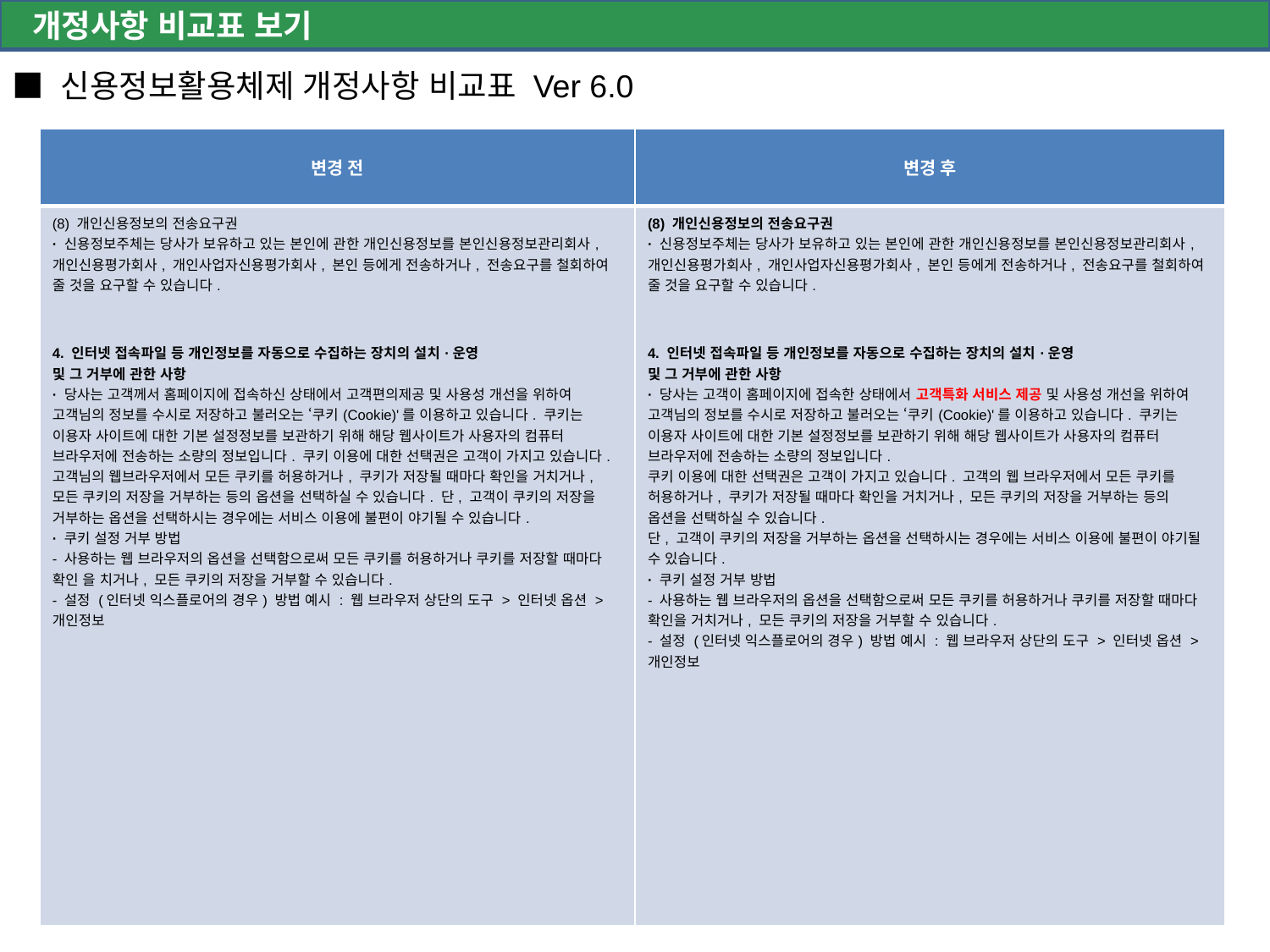

개정사항 비교표 보기
■ 신용정보활용체제 개정사항 비교표 Ver 6.0
| 변경 전 | 변경 후 |
| --- | --- |
| (8) 개인신용정보의 전송요구권 · 신용정보주체는 당사가 보유하고 있는 본인에 관한 개인신용정보를 본인신용정보관리회사, 개인신용평가회사, 개인사업자신용평가회사, 본인 등에게 전송하거나, 전송요구를 철회하여 줄 것을 요구할 수 있습니다. 4. 인터넷 접속파일 등 개인정보를 자동으로 수집하는 장치의 설치·운영 및 그 거부에 관한 사항 · 당사는 고객께서 홈페이지에 접속하신 상태에서 고객편의제공 및 사용성 개선을 위하여 고객님의 정보를 수시로 저장하고 불러오는 ‘쿠키(Cookie)'를 이용하고 있습니다. 쿠키는 이용자 사이트에 대한 기본 설정정보를 보관하기 위해 해당 웹사이트가 사용자의 컴퓨터 브라우저에 전송하는 소량의 정보입니다. 쿠키 이용에 대한 선택권은 고객이 가지고 있습니다. 고객님의 웹브라우저에서 모든 쿠키를 허용하거나, 쿠키가 저장될 때마다 확인을 거치거나, 모든 쿠키의 저장을 거부하는 등의 옵션을 선택하실 수 있습니다. 단, 고객이 쿠키의 저장을 거부하는 옵션을 선택하시는 경우에는 서비스 이용에 불편이 야기될 수 있습니다. · 쿠키 설정 거부 방법 - 사용하는 웹 브라우저의 옵션을 선택함으로써 모든 쿠키를 허용하거나 쿠키를 저장할 때마다 확인 을 치거나, 모든 쿠키의 저장을 거부할 수 있습니다. - 설정 (인터넷 익스플로어의 경우) 방법 예시 : 웹 브라우저 상단의 도구 > 인터넷 옵션 > 개인정보 | (8) 개인신용정보의 전송요구권 · 신용정보주체는 당사가 보유하고 있는 본인에 관한 개인신용정보를 본인신용정보관리회사, 개인신용평가회사, 개인사업자신용평가회사, 본인 등에게 전송하거나, 전송요구를 철회하여 줄 것을 요구할 수 있습니다. 4. 인터넷 접속파일 등 개인정보를 자동으로 수집하는 장치의 설치·운영 및 그 거부에 관한 사항 · 당사는 고객이 홈페이지에 접속한 상태에서 고객특화 서비스 제공 및 사용성 개선을 위하여 고객님의 정보를 수시로 저장하고 불러오는 ‘쿠키(Cookie)'를 이용하고 있습니다. 쿠키는 이용자 사이트에 대한 기본 설정정보를 보관하기 위해 해당 웹사이트가 사용자의 컴퓨터 브라우저에 전송하는 소량의 정보입니다. 쿠키 이용에 대한 선택권은 고객이 가지고 있습니다. 고객의 웹 브라우저에서 모든 쿠키를 허용하거나, 쿠키가 저장될 때마다 확인을 거치거나, 모든 쿠키의 저장을 거부하는 등의 옵션을 선택하실 수 있습니다. 단, 고객이 쿠키의 저장을 거부하는 옵션을 선택하시는 경우에는 서비스 이용에 불편이 야기될 수 있습니다. · 쿠키 설정 거부 방법 - 사용하는 웹 브라우저의 옵션을 선택함으로써 모든 쿠키를 허용하거나 쿠키를 저장할 때마다 확인을 거치거나, 모든 쿠키의 저장을 거부할 수 있습니다. - 설정 (인터넷 익스플로어의 경우) 방법 예시 : 웹 브라우저 상단의 도구 > 인터넷 옵션 > 개인정보 |